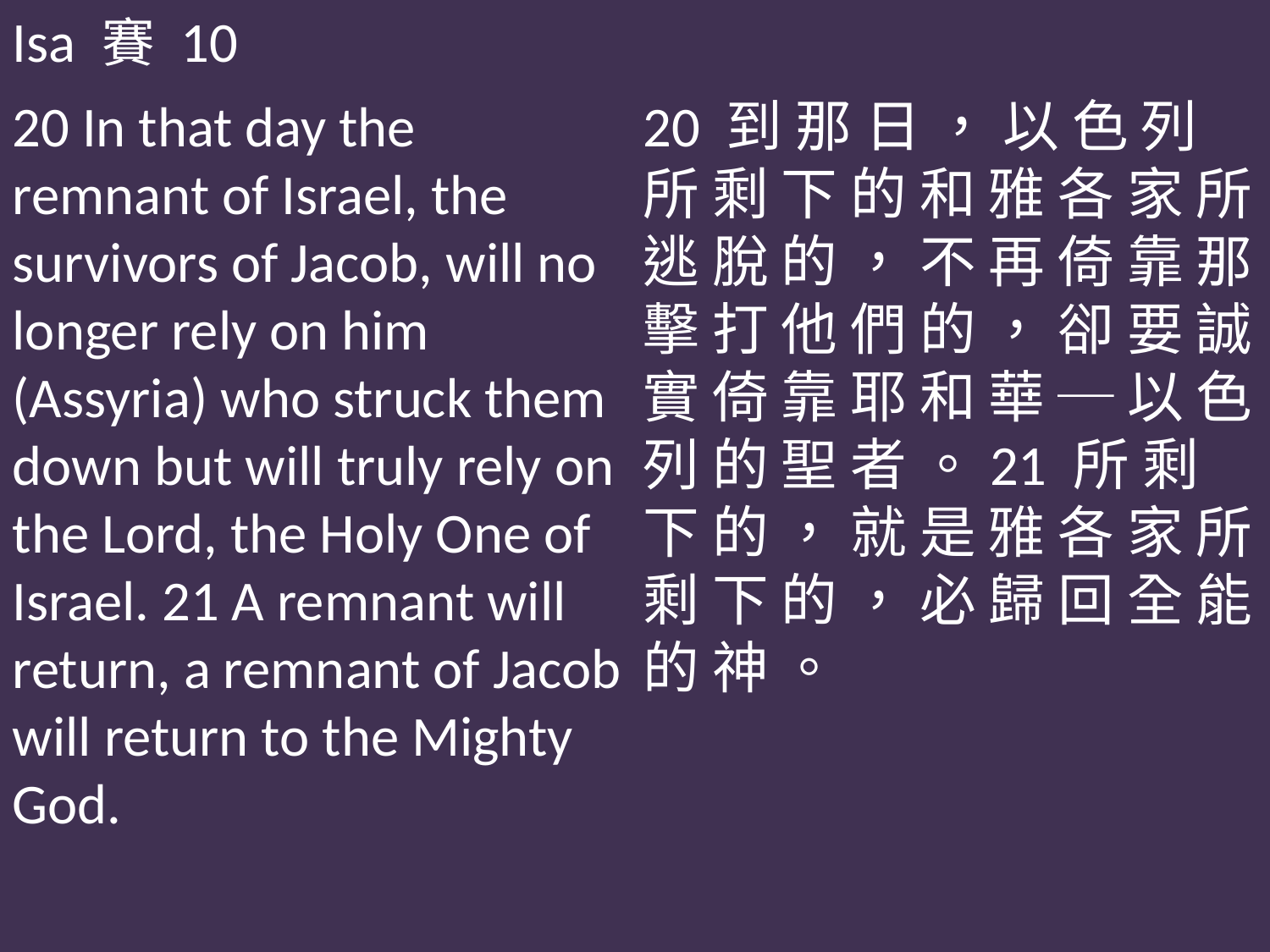

Isa 賽 10
20 In that day the remnant of Israel, the survivors of Jacob, will no longer rely on him (Assyria) who struck them down but will truly rely on the Lord, the Holy One of Israel. 21 A remnant will return, a remnant of Jacob will return to the Mighty God.
20 到 那 日 ， 以 色 列 所 剩 下 的 和 雅 各 家 所 逃 脫 的 ， 不 再 倚 靠 那 擊 打 他 們 的 ， 卻 要 誠 實 倚 靠 耶 和 華 ─ 以 色 列 的 聖 者 。21 所 剩 下 的 ， 就 是 雅 各 家 所 剩 下 的 ， 必 歸 回 全 能 的 神 。